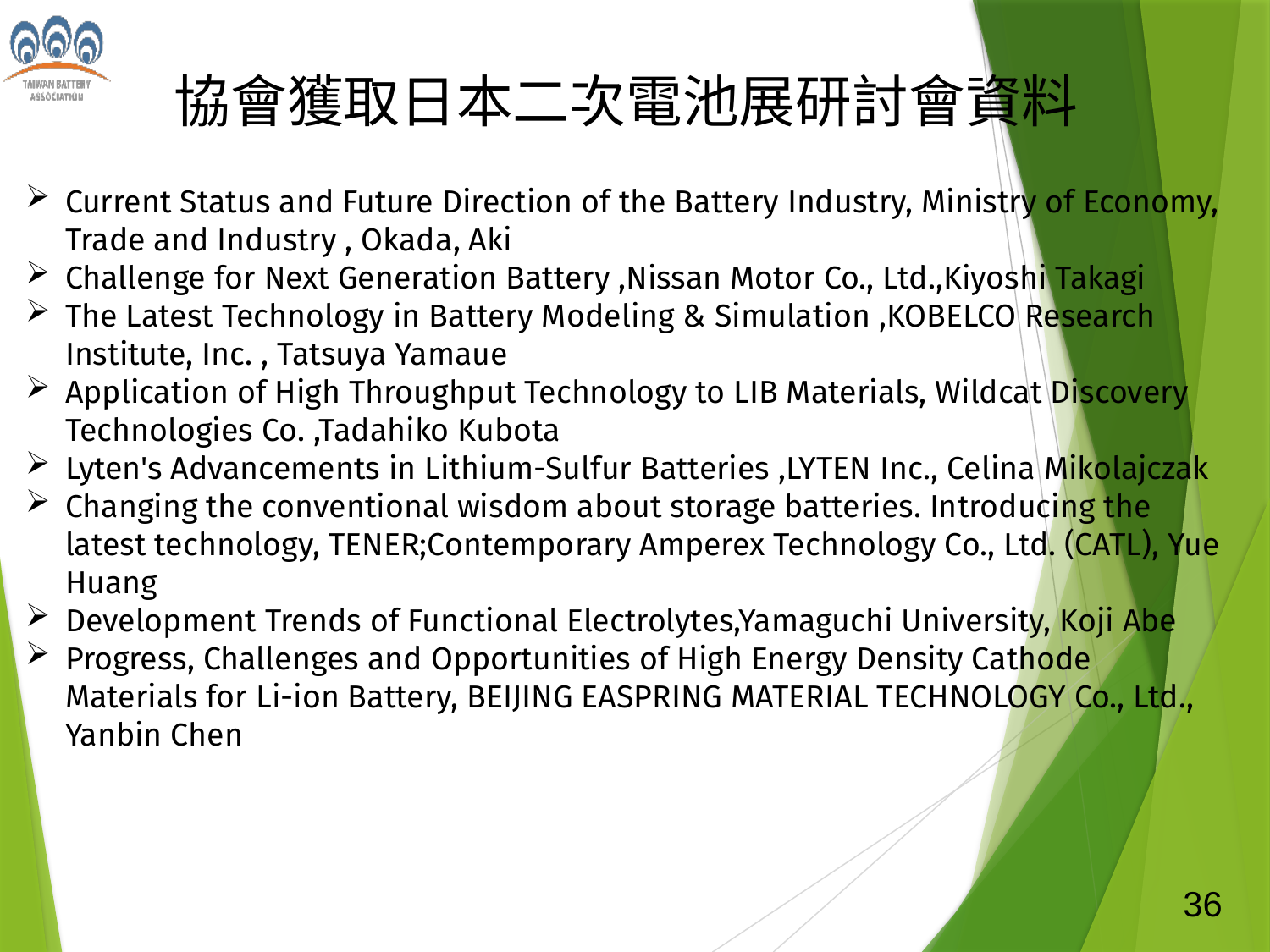

協會獲取日本二次電池展研討會資料
Current Status and Future Direction of the Battery Industry, Ministry of Economy, Trade and Industry , Okada, Aki
Challenge for Next Generation Battery ,Nissan Motor Co., Ltd.,Kiyoshi Takagi
The Latest Technology in Battery Modeling & Simulation ,KOBELCO Research Institute, Inc. , Tatsuya Yamaue
Application of High Throughput Technology to LIB Materials, Wildcat Discovery Technologies Co. ,Tadahiko Kubota
Lyten's Advancements in Lithium-Sulfur Batteries ,LYTEN Inc., Celina Mikolajczak
Changing the conventional wisdom about storage batteries. Introducing the latest technology, TENER;Contemporary Amperex Technology Co., Ltd. (CATL), Yue Huang
Development Trends of Functional Electrolytes,Yamaguchi University, Koji Abe
Progress, Challenges and Opportunities of High Energy Density Cathode Materials for Li-ion Battery, BEIJING EASPRING MATERIAL TECHNOLOGY Co., Ltd., Yanbin Chen
36